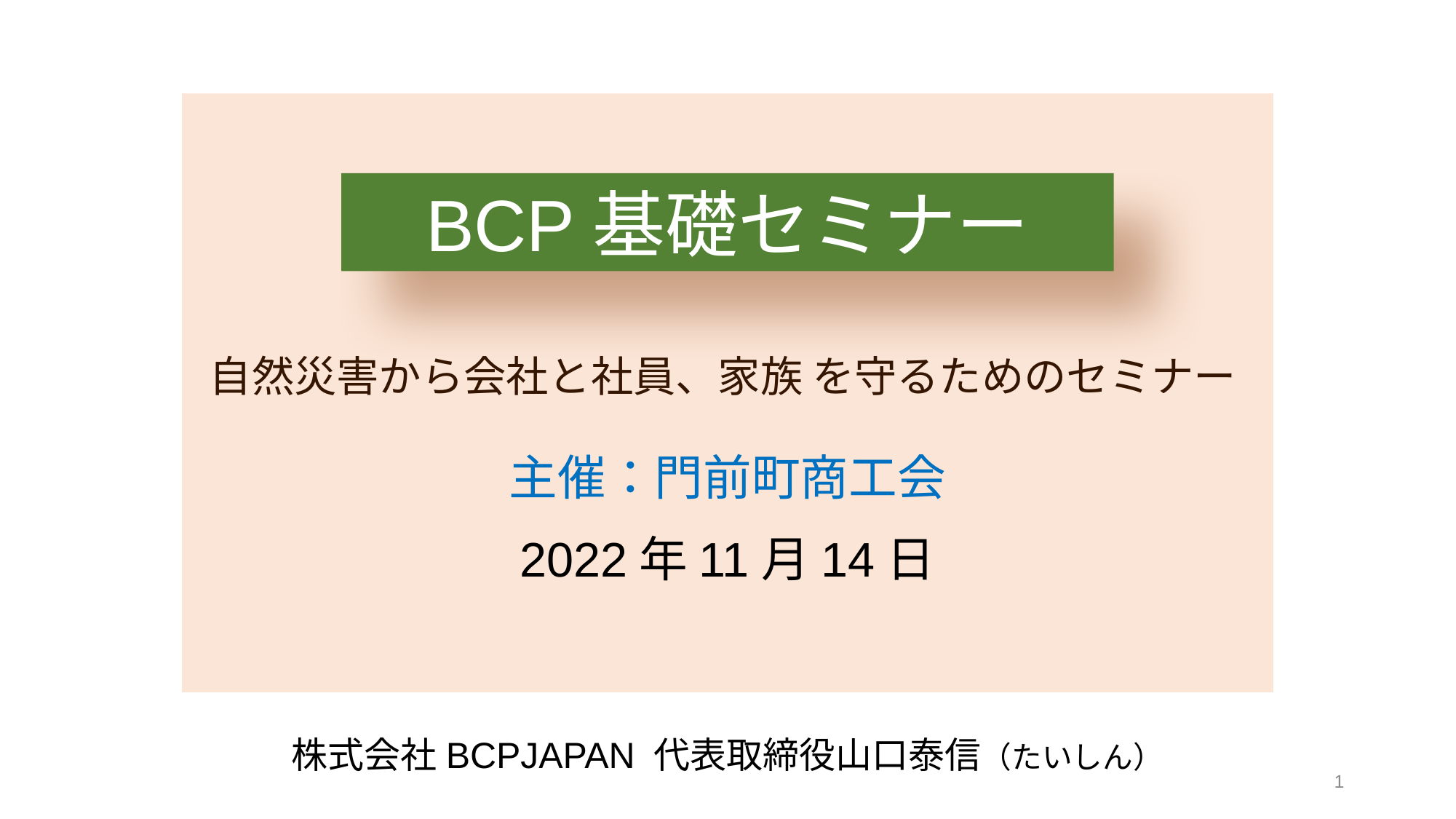

# 自然災害から会社と社員、家族 を守るためのセミナー 主催：門前町商工会 　 2022年11月14日
BCP基礎セミナー
株式会社BCPJAPAN 代表取締役山口泰信（たいしん）

1